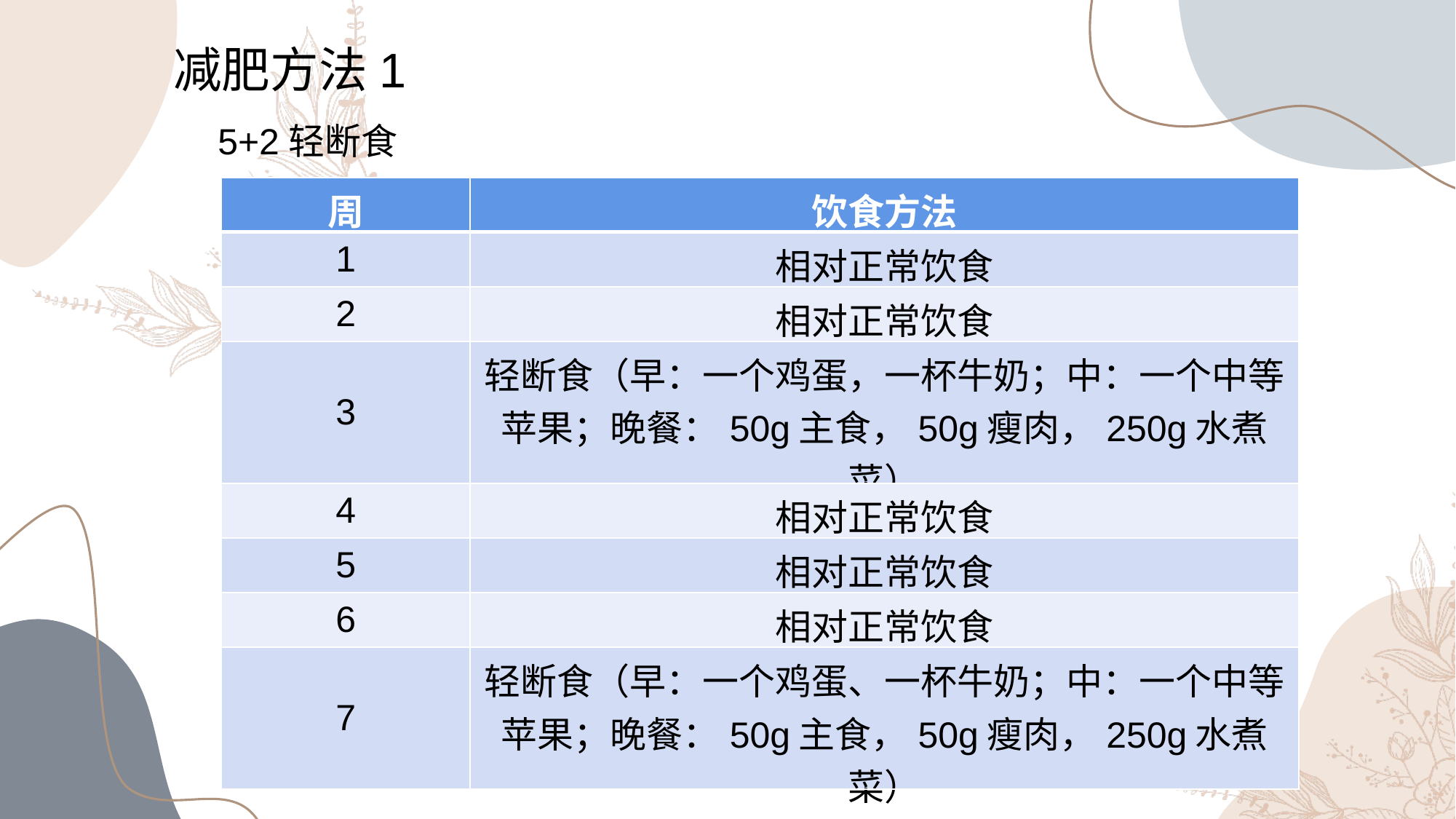

减肥方法1
5+2轻断食
| 周 | 饮食方法 |
| --- | --- |
| 1 | 相对正常饮食 |
| 2 | 相对正常饮食 |
| 3 | 轻断食（早：一个鸡蛋，一杯牛奶；中：一个中等苹果；晚餐：50g主食，50g瘦肉，250g水煮菜） |
| 4 | 相对正常饮食 |
| 5 | 相对正常饮食 |
| 6 | 相对正常饮食 |
| 7 | 轻断食（早：一个鸡蛋、一杯牛奶；中：一个中等苹果；晚餐：50g主食，50g瘦肉，250g水煮菜） |

90%